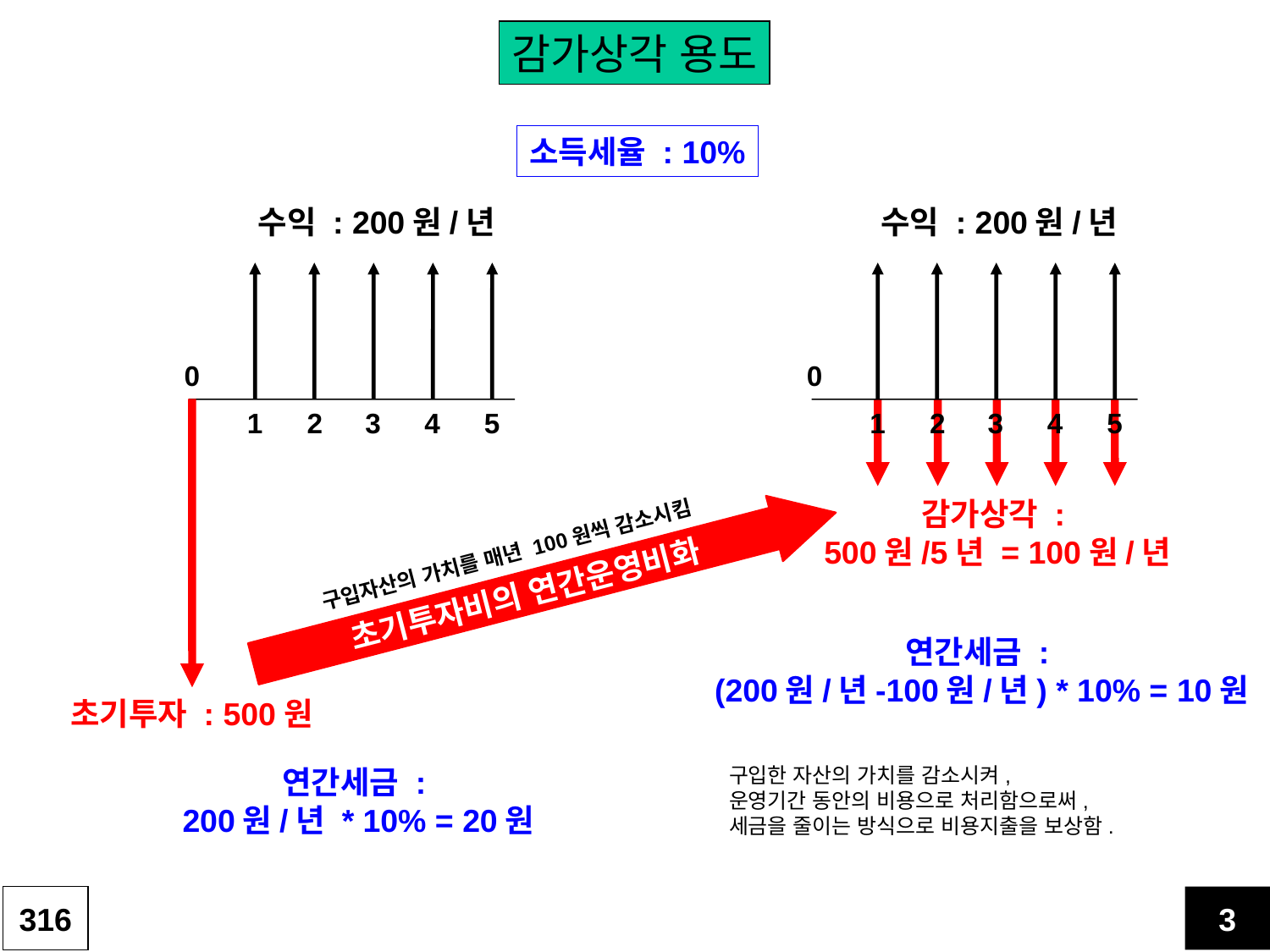

감가상각 용도
소득세율 : 10%
수익 : 200원/년

0

1
2
3
4
5

초기투자 : 500원
연간세금 :
200원/년 * 10% = 20원
수익 : 200원/년

0
1

2
3
4
5

감가상각 :
500원/5년 = 100원/년
구입자산의 가치를 매년 100원씩 감소시킴
초기투자비의 연간운영비화
연간세금 :
(200원/년-100원/년) * 10% = 10원
구입한 자산의 가치를 감소시켜,
운영기간 동안의 비용으로 처리함으로써,
세금을 줄이는 방식으로 비용지출을 보상함.
316
3